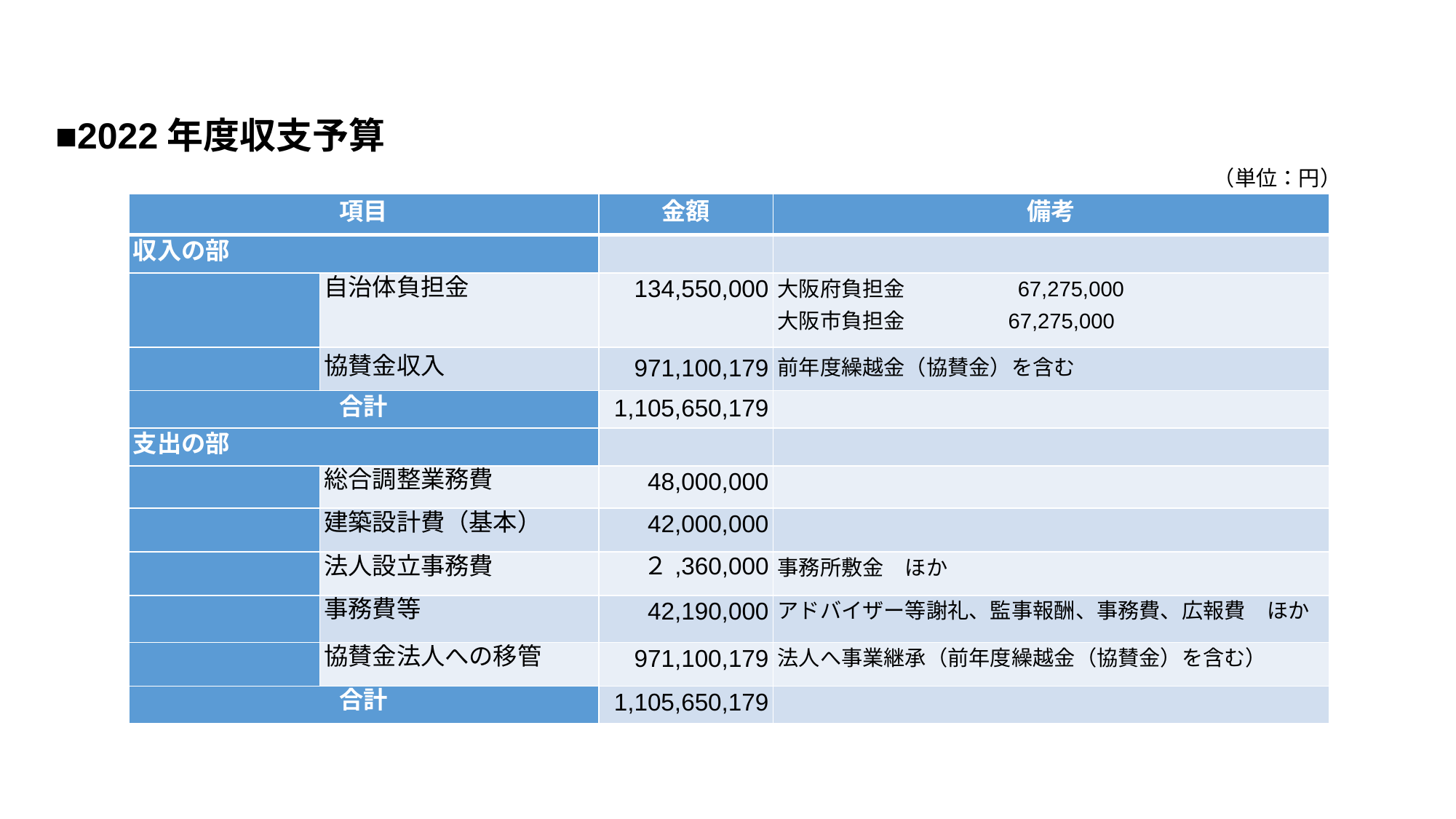

■2022年度収支予算
（単位：円）
| 項目 |  | 金額 | 備考 |
| --- | --- | --- | --- |
| 収入の部 |  |  |  |
|  | 自治体負担金 | 134,550,000 | 大阪府負担金　　　　　67,275,000 大阪市負担金　　　 67,275,000 |
|  | 協賛金収入 | 971,100,179 | 前年度繰越金（協賛金）を含む |
| 合計 |  | 1,105,650,179 |  |
| 支出の部 |  |  |  |
|  | 総合調整業務費 | 48,000,000 |  |
|  | 建築設計費（基本） | 42,000,000 |  |
|  | 法人設立事務費 | ２,360,000 | 事務所敷金　ほか |
|  | 事務費等 | 42,190,000 | アドバイザー等謝礼、監事報酬、事務費、広報費　ほか |
|  | 協賛金法人への移管 | 971,100,179 | 法人へ事業継承（前年度繰越金（協賛金）を含む） |
| 合計 |  | 1,105,650,179 |  |